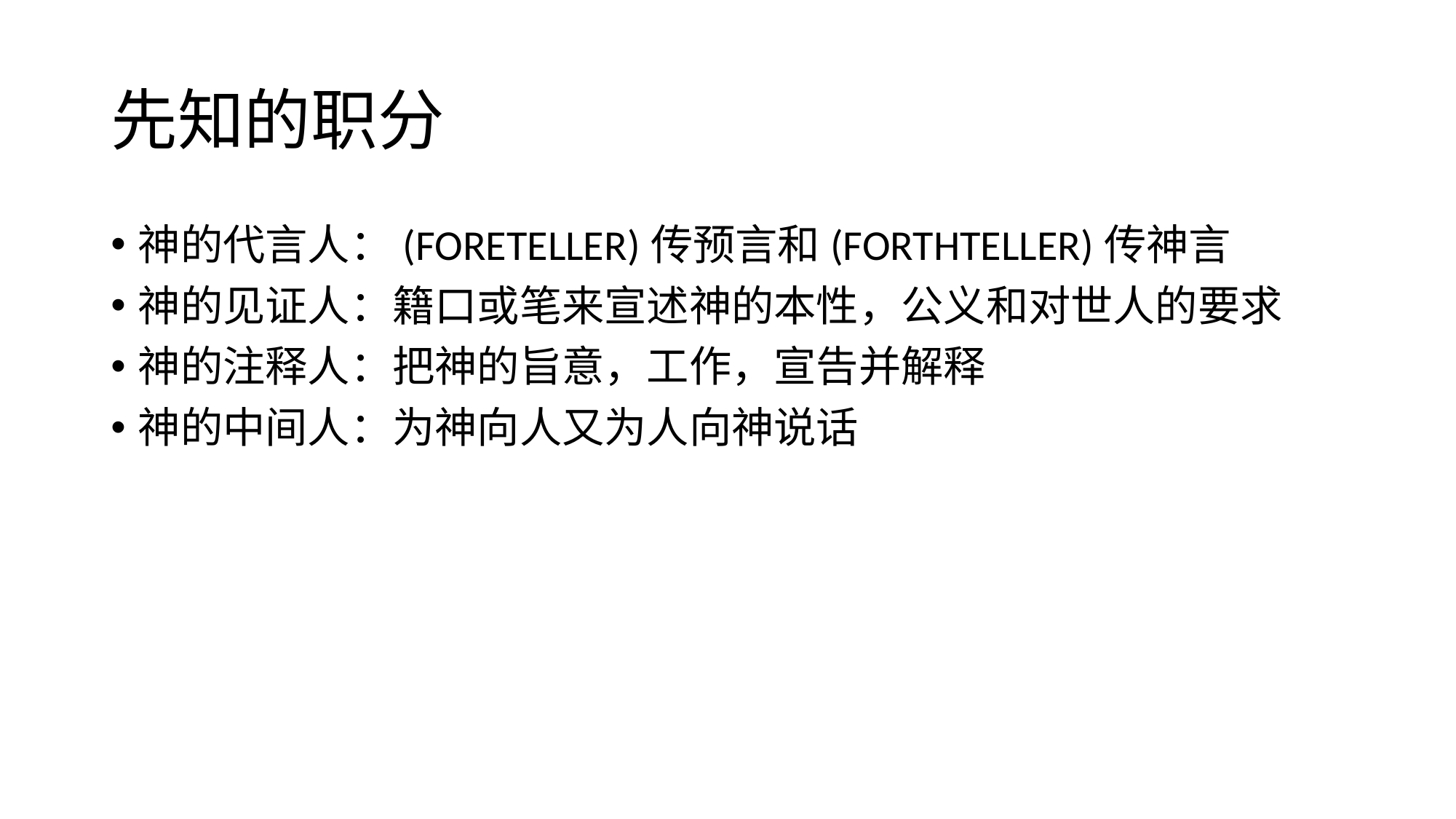

# 先知的职分
神的代言人：(FORETELLER)传预言和(FORTHTELLER)传神言
神的见证人：籍口或笔来宣述神的本性，公义和对世人的要求
神的注释人：把神的旨意，工作，宣告并解释
神的中间人：为神向人又为人向神说话